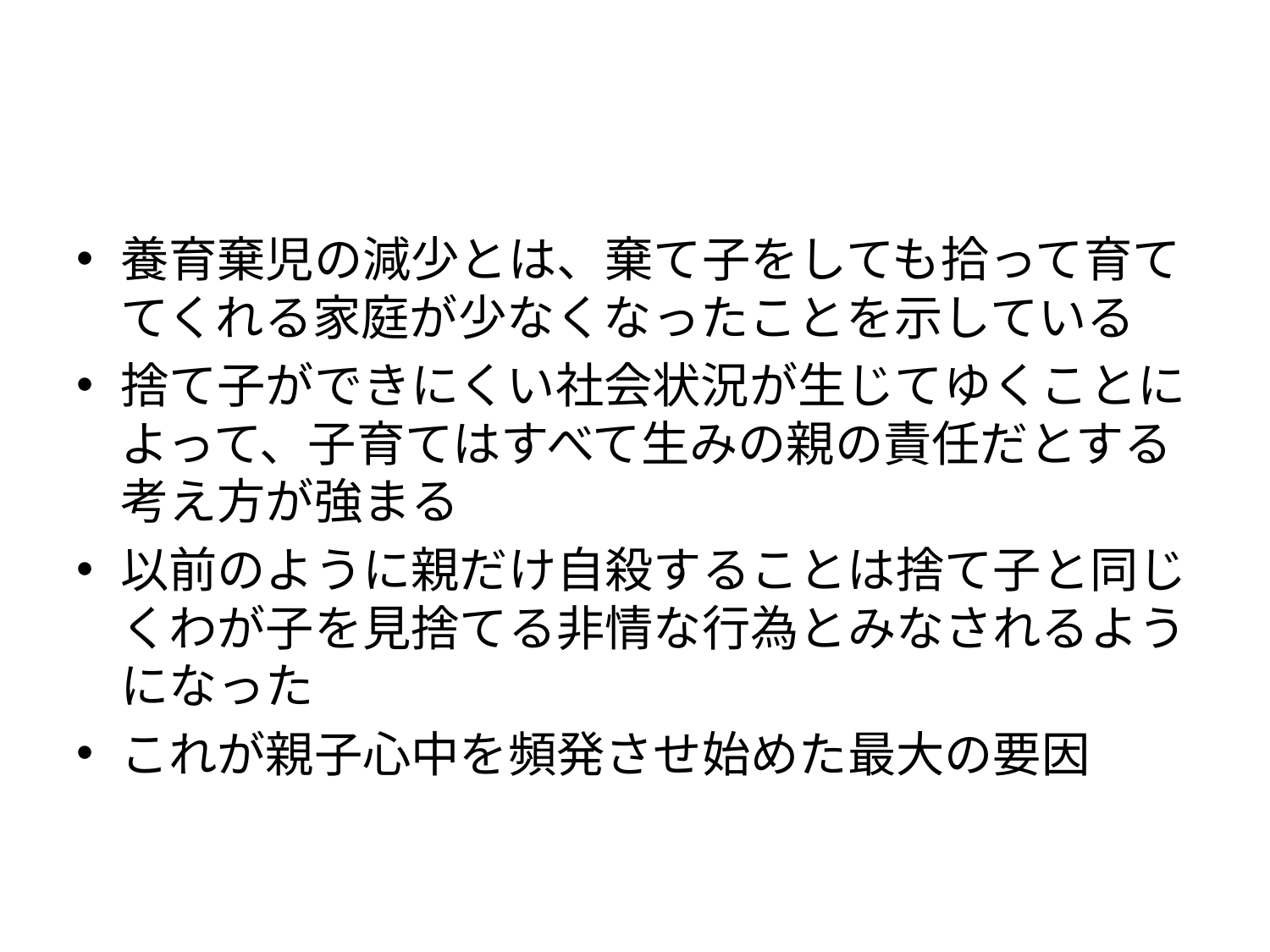

#
養育棄児の減少とは、棄て子をしても拾って育ててくれる家庭が少なくなったことを示している
捨て子ができにくい社会状況が生じてゆくことによって、子育てはすべて生みの親の責任だとする考え方が強まる
以前のように親だけ自殺することは捨て子と同じくわが子を見捨てる非情な行為とみなされるようになった
これが親子心中を頻発させ始めた最大の要因